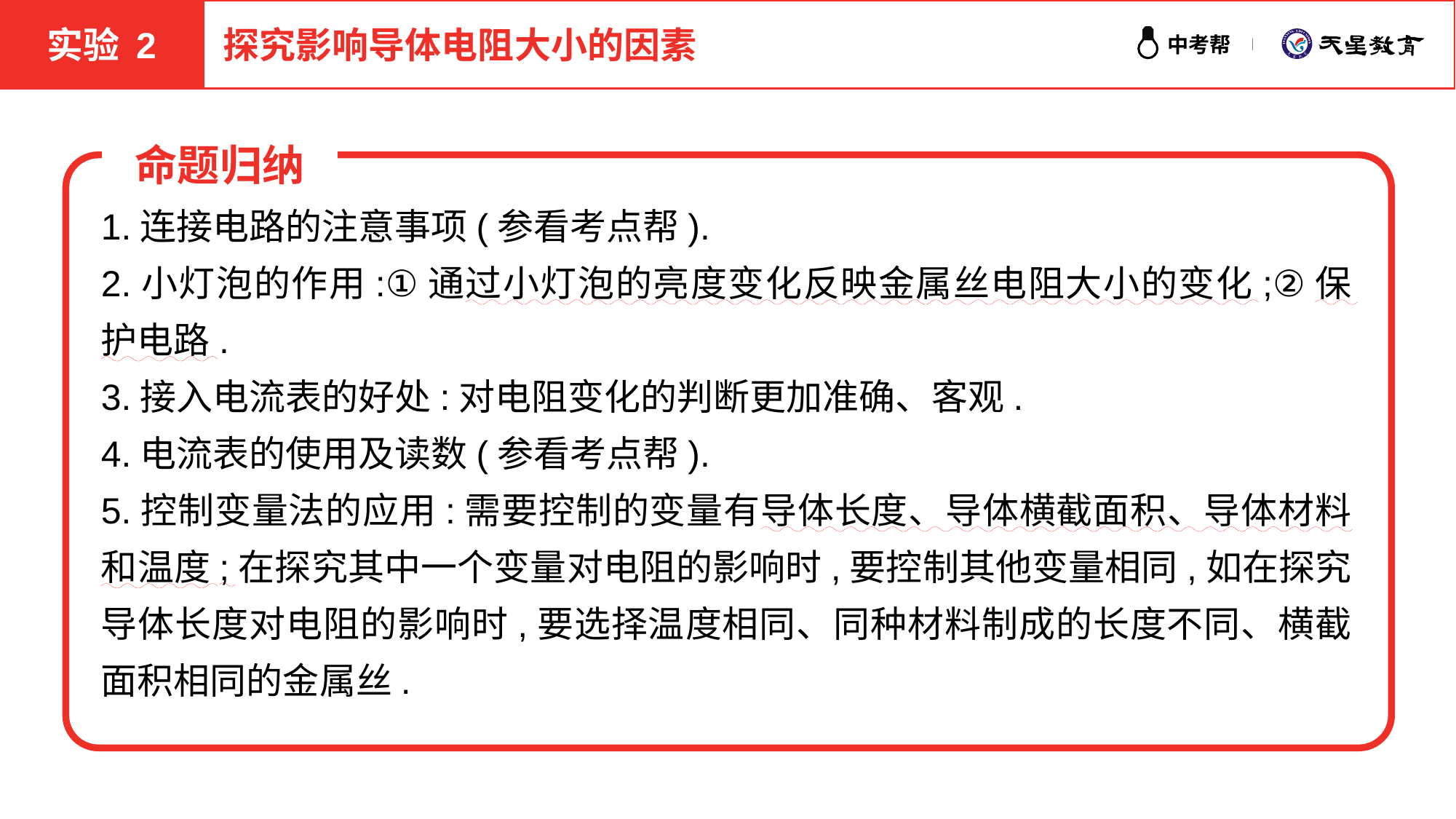

实验 2
探究影响导体电阻大小的因素
命题归纳

1.连接电路的注意事项(参看考点帮).
2.小灯泡的作用:①通过小灯泡的亮度变化反映金属丝电阻大小的变化;②保护电路.
3.接入电流表的好处:对电阻变化的判断更加准确、客观.
4.电流表的使用及读数(参看考点帮).
5.控制变量法的应用:需要控制的变量有导体长度、导体横截面积、导体材料和温度;在探究其中一个变量对电阻的影响时,要控制其他变量相同,如在探究导体长度对电阻的影响时,要选择温度相同、同种材料制成的长度不同、横截面积相同的金属丝.